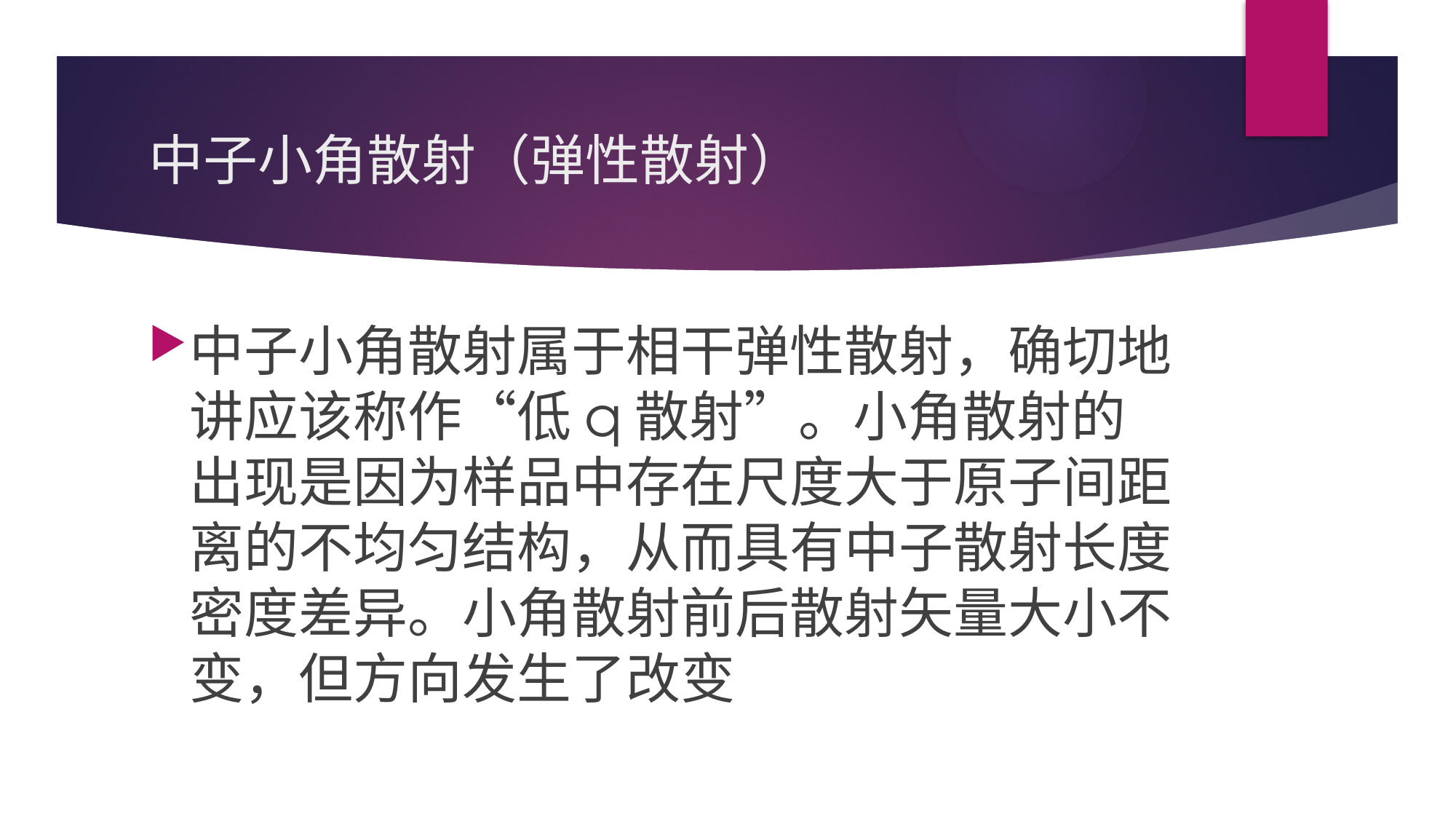

# 中子小角散射（弹性散射）
中子小角散射属于相干弹性散射，确切地讲应该称作“低q散射”。小角散射的出现是因为样品中存在尺度大于原子间距离的不均匀结构，从而具有中子散射长度密度差异。小角散射前后散射矢量大小不变，但方向发生了改变